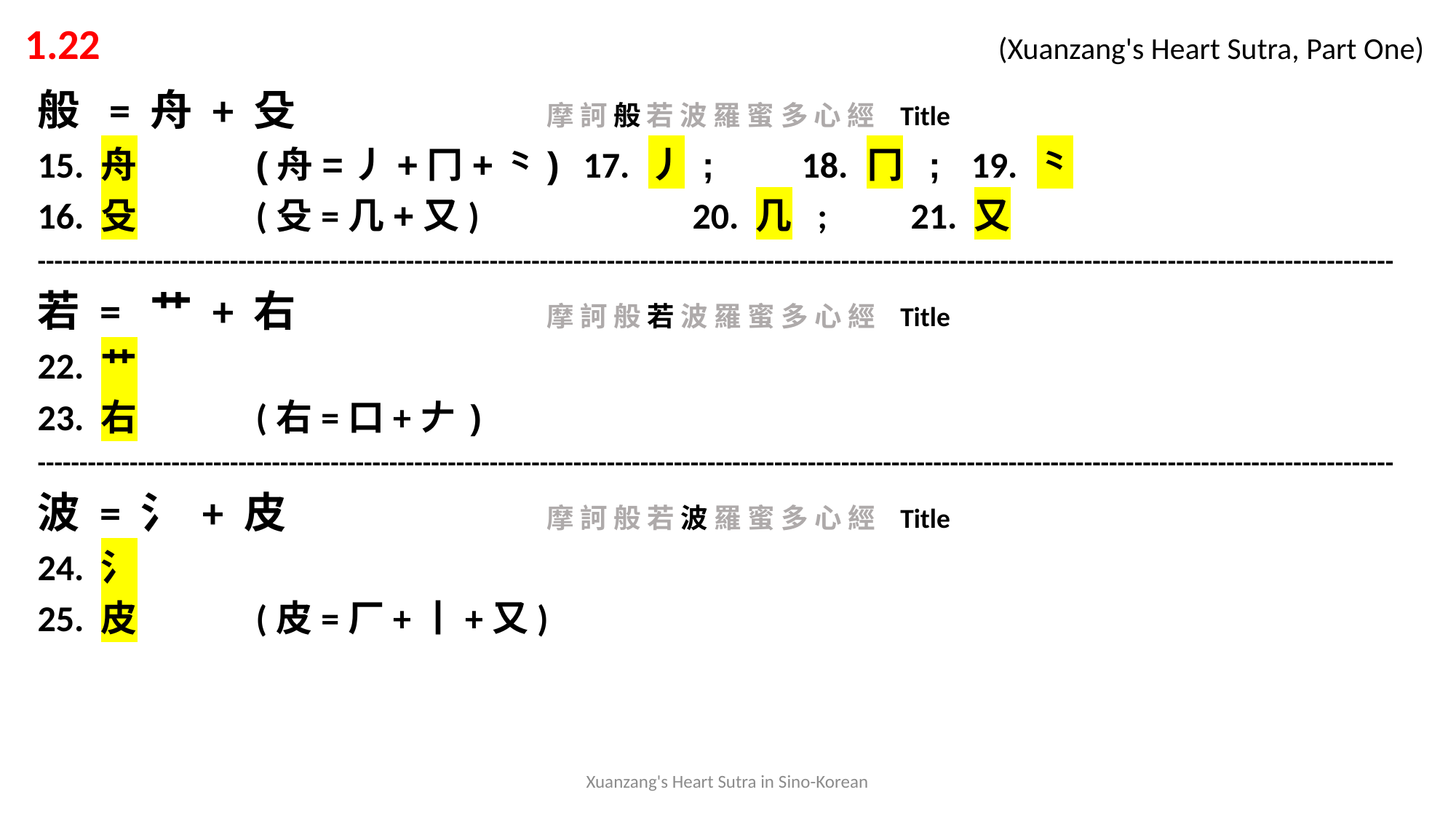

1.22  			  			                                 (Xuanzang's Heart Sutra, Part One)
般  = 舟 + 殳                          摩 訶 般 若 波 羅 蜜 多 心 經   Title
15. 舟		(舟=丿+冂+⺀)	17. 丿 ;   	18. 冂  ;   19. ⺀
16. 殳		(殳=几+又)		20. 几  ;   	21. 又
------------------------------------------------------------------------------------------------------------------------------------------------------------------
若 =  艹 + 右                          摩 訶 般 若 波 羅 蜜 多 心 經   Title
22. 艹
23. 右		(右=口+𠂇)
------------------------------------------------------------------------------------------------------------------------------------------------------------------
波 = 氵 + 皮                           摩 訶 般 若 波 羅 蜜 多 心 經   Title
24. 氵
25. 皮		(皮=厂+丨+又)

Xuanzang's Heart Sutra in Sino-Korean